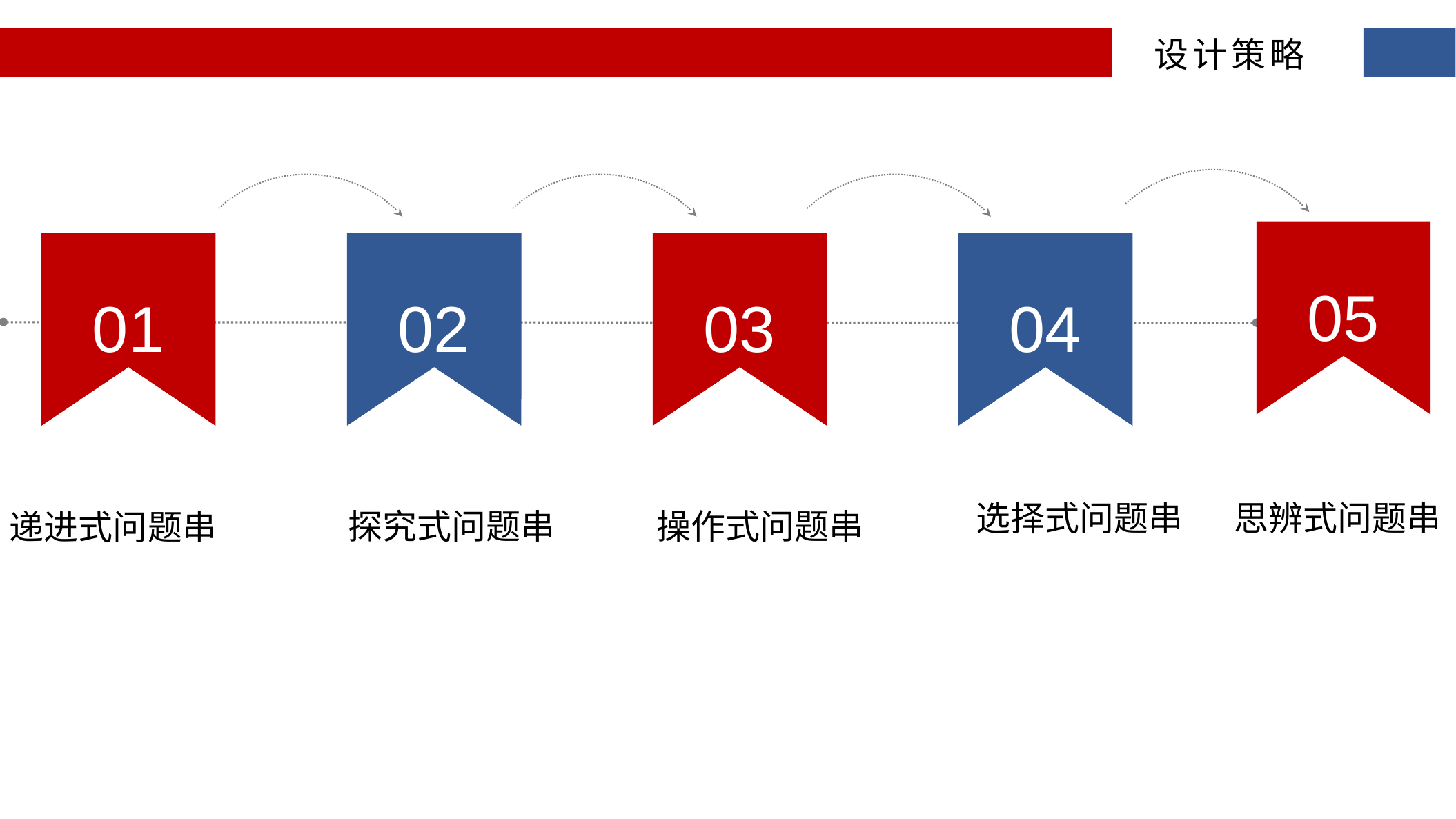

设计策略

05

01

02

04

03
选择式问题串
思辨式问题串
探究式问题串
操作式问题串
递进式问题串